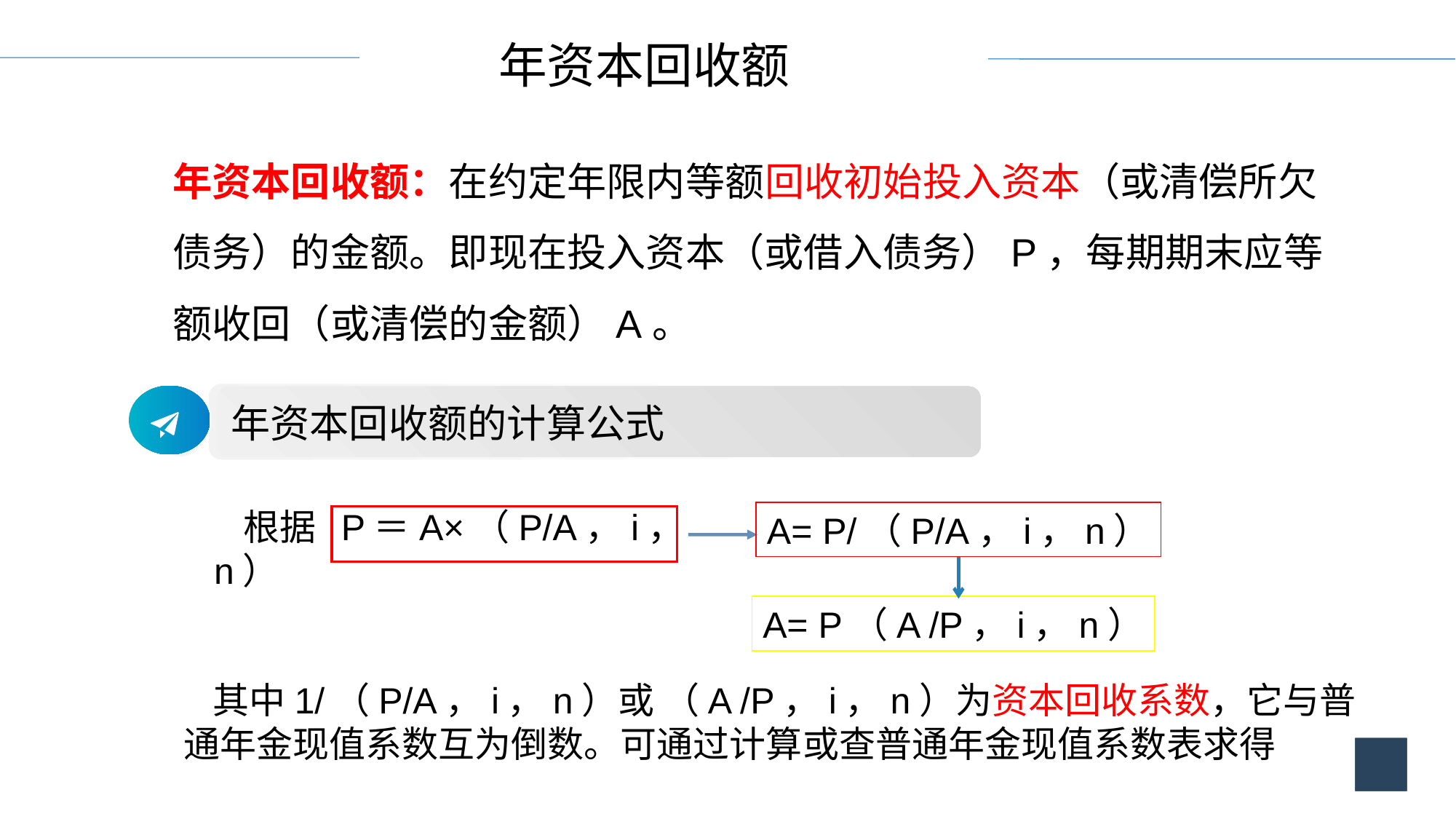

年资本回收额

年资本回收额：在约定年限内等额回收初始投入资本（或清偿所欠债务）的金额。即现在投入资本（或借入债务）P，每期期末应等额收回（或清偿的金额）A。

年资本回收额的计算公式
根据  P＝A×（P/A，i，n）
A= P/（P/A，i，n）

A= P（A /P，i，n）
其中1/（P/A，i，n）或 （A /P，i，n）为资本回收系数，它与普通年金现值系数互为倒数。可通过计算或查普通年金现值系数表求得